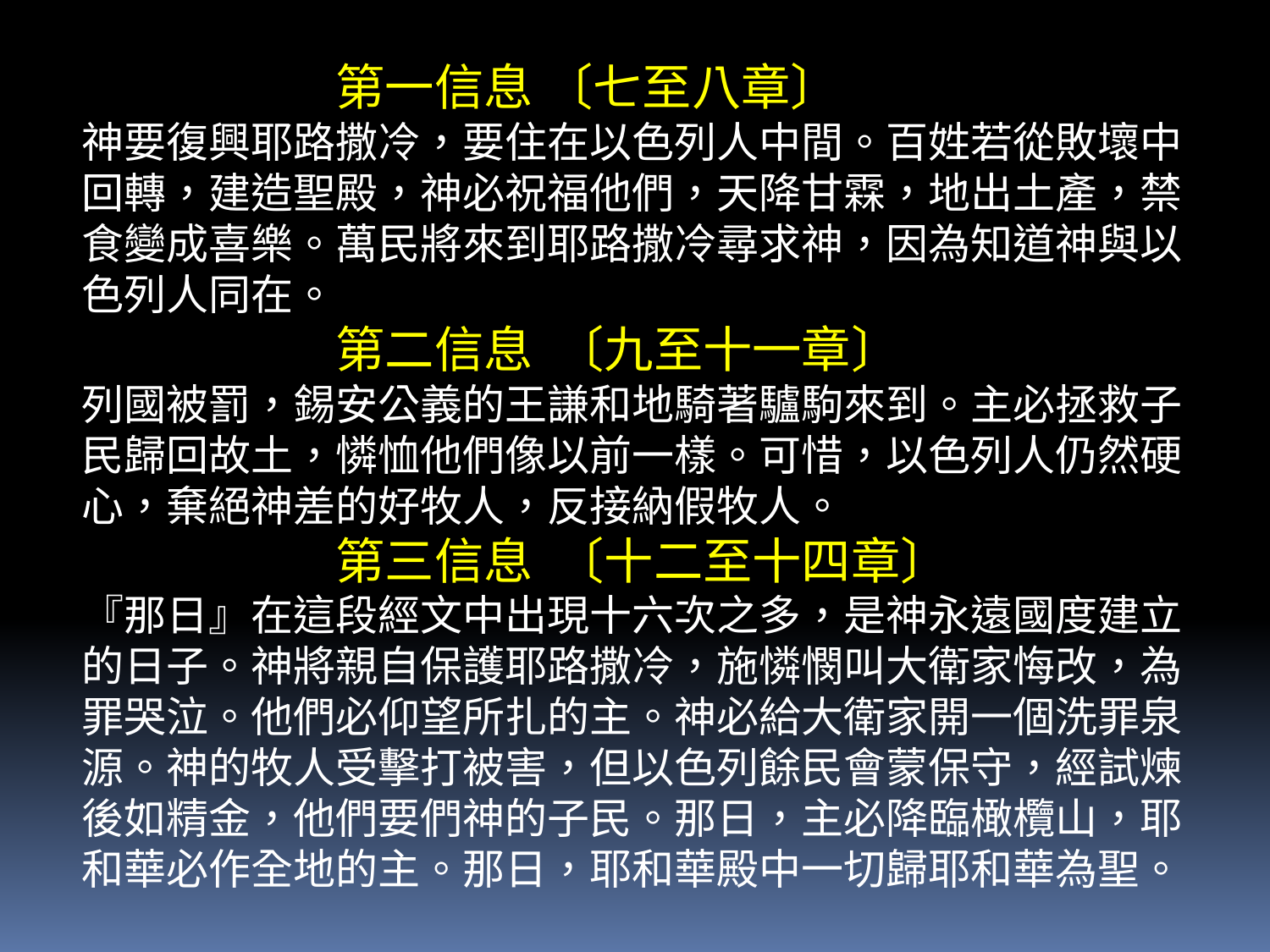

第一信息 〔七至八章〕
神要復興耶路撒冷，要住在以色列人中間。百姓若從敗壞中回轉，建造聖殿，神必祝福他們，天降甘霖，地出土產，禁食變成喜樂。萬民將來到耶路撒冷尋求神，因為知道神與以色列人同在。
	 	第二信息  〔九至十一章〕
列國被罰，錫安公義的王謙和地騎著驢駒來到。主必拯救子民歸回故土，憐恤他們像以前一樣。可惜，以色列人仍然硬心，棄絕神差的好牧人，反接納假牧人。
		第三信息  〔十二至十四章〕
『那日』在這段經文中出現十六次之多，是神永遠國度建立的日子。神將親自保護耶路撒冷，施憐憫叫大衛家悔改，為罪哭泣。他們必仰望所扎的主。神必給大衛家開一個洗罪泉源。神的牧人受擊打被害，但以色列餘民會蒙保守，經試煉後如精金，他們要們神的子民。那日，主必降臨橄欖山，耶和華必作全地的主。那日，耶和華殿中一切歸耶和華為聖。